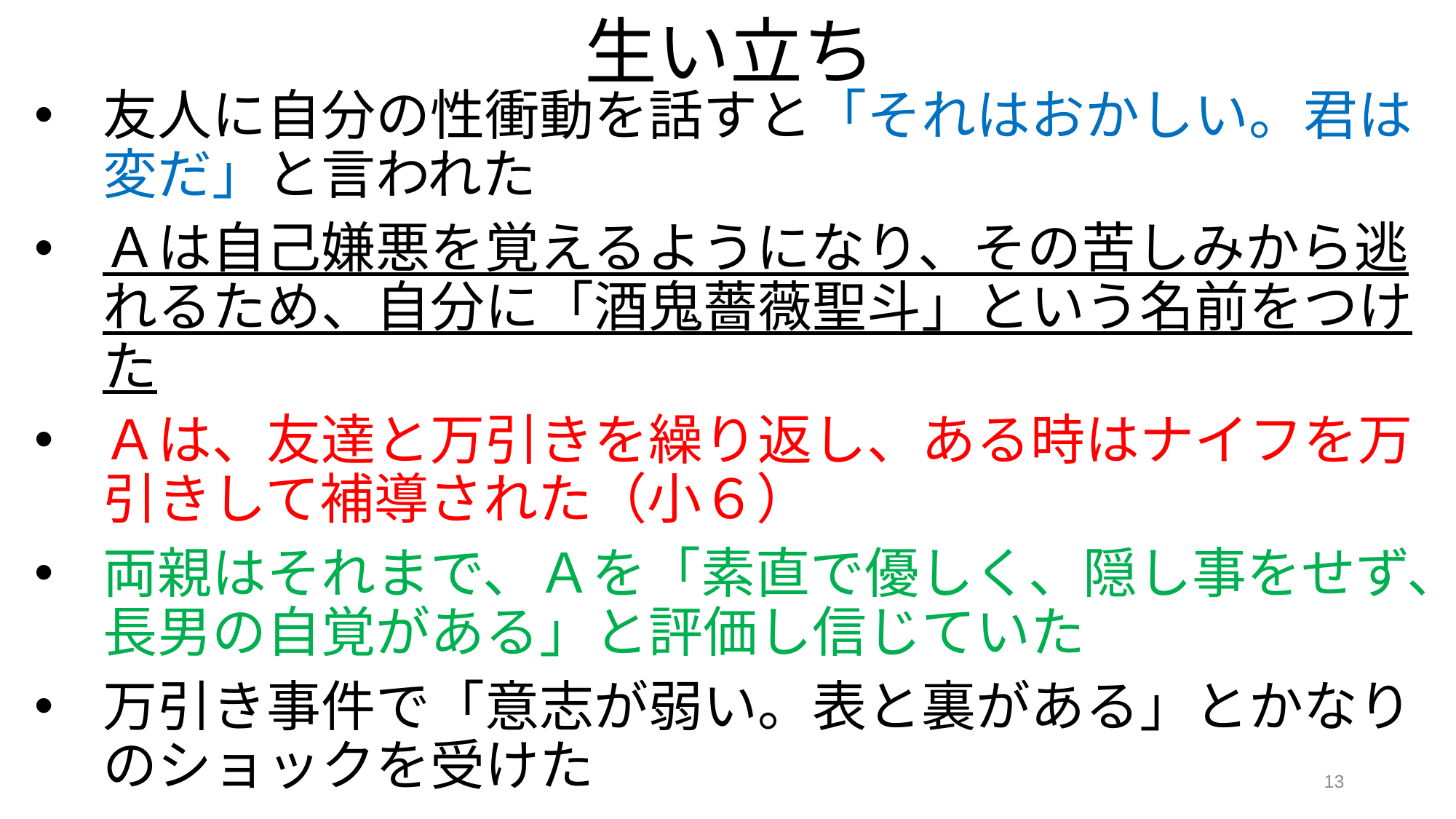

# 生い立ち
友人に自分の性衝動を話すと「それはおかしい。君は変だ」と言われた
Ａは自己嫌悪を覚えるようになり、その苦しみから逃れるため、自分に「酒鬼薔薇聖斗」という名前をつけた
Ａは、友達と万引きを繰り返し、ある時はナイフを万引きして補導された（小６）
両親はそれまで、Ａを「素直で優しく、隠し事をせず、長男の自覚がある」と評価し信じていた
万引き事件で「意志が弱い。表と裏がある」とかなりのショックを受けた

13